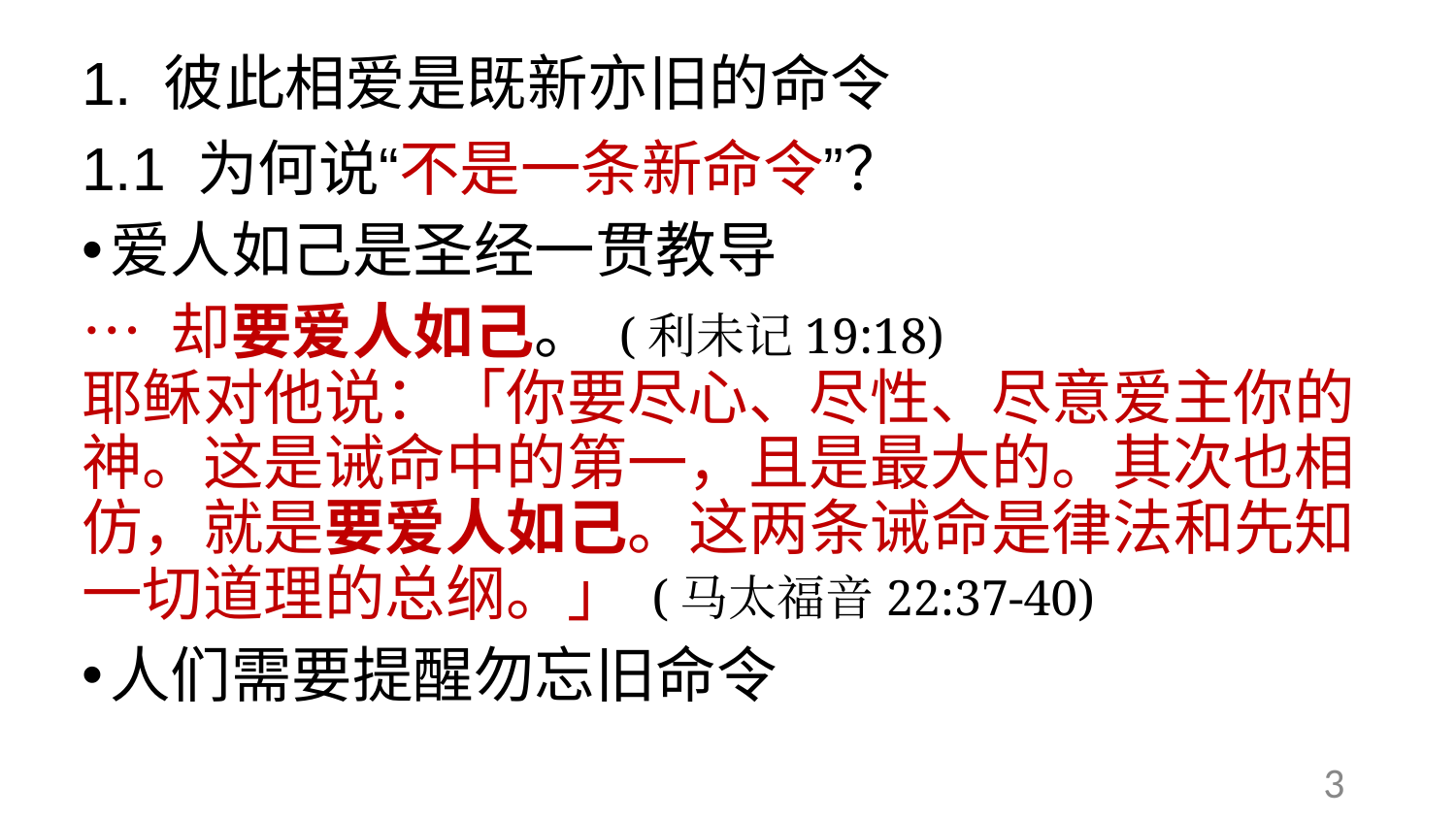

# 1. 彼此相爱是既新亦旧的命令
1.1 为何说“不是一条新命令”？
爱人如己是圣经一贯教导
… 却要爱人如己。 (利未记19:18)
耶稣对他说：「你要尽心、尽性、尽意爱主你的神。这是诫命中的第一，且是最大的。其次也相仿，就是要爱人如己。这两条诫命是律法和先知一切道理的总纲。」 (马太福音22:37-40)
人们需要提醒勿忘旧命令
3